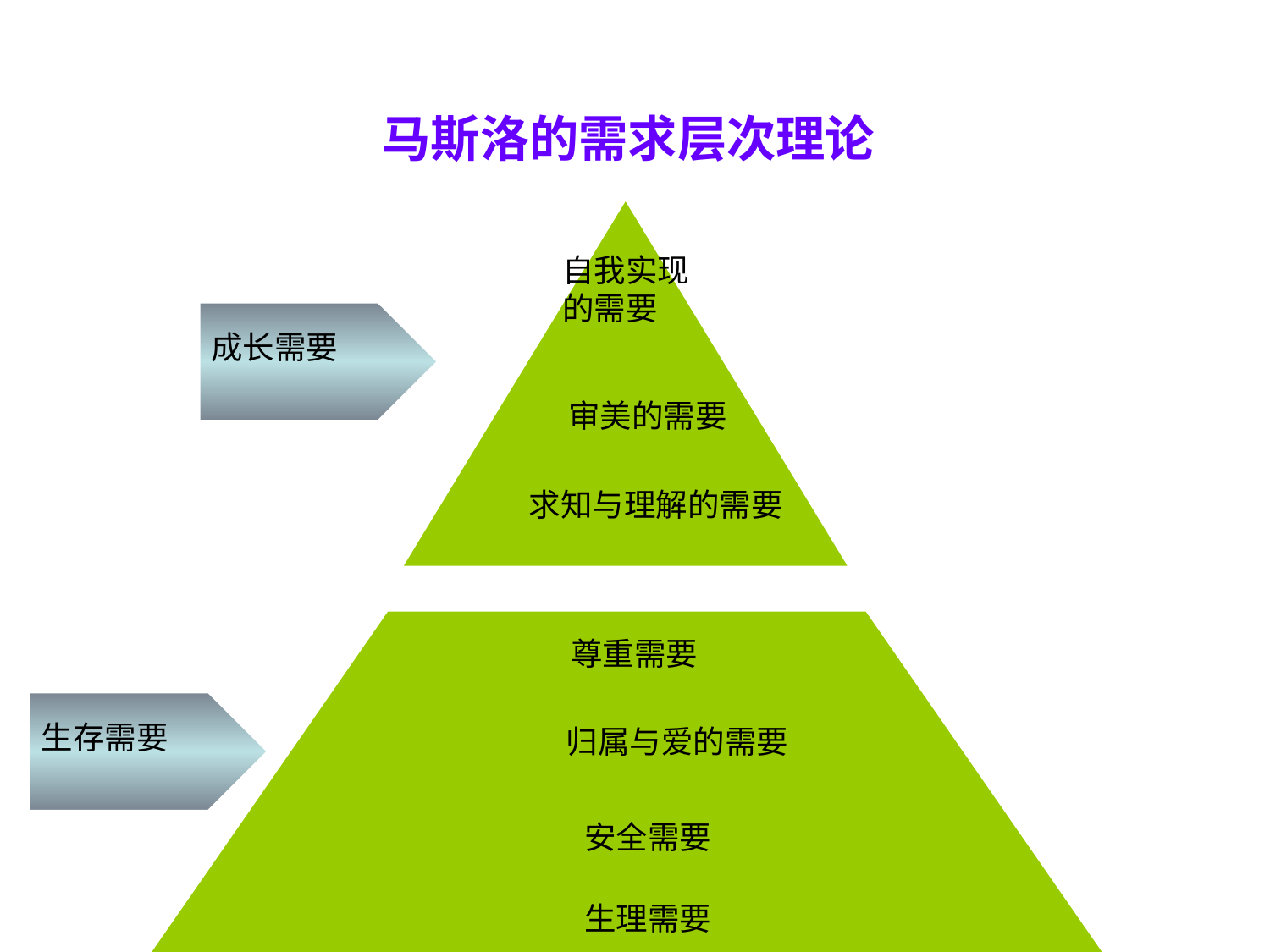

马斯洛的需求层次理论

自我实现
的需要

成长需要
审美的需要
求知与理解的需要

尊重需要

生存需要
归属与爱的需要
安全需要
生理需要